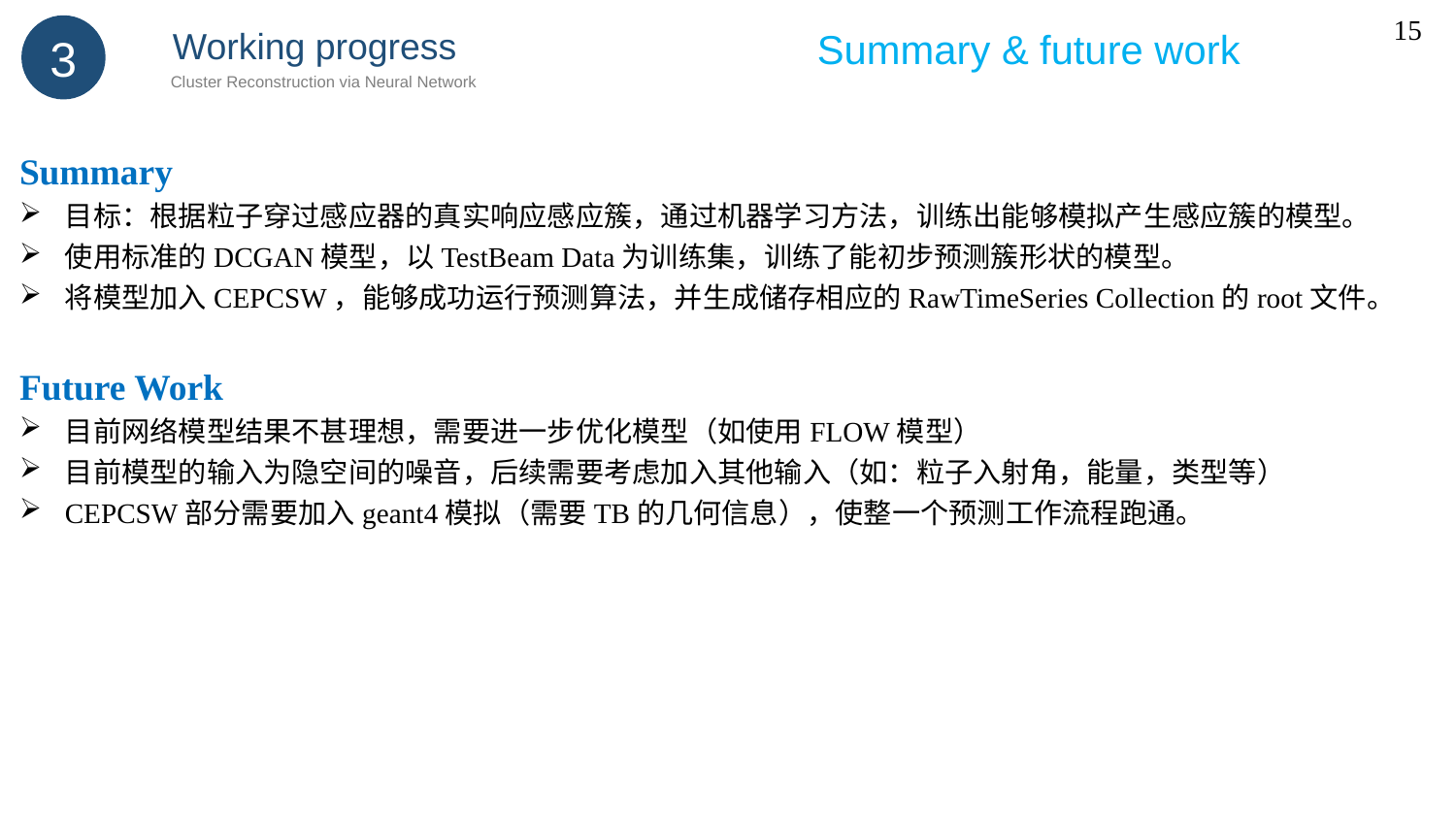

15
3
Working progress
Summary & future work
Cluster Reconstruction via Neural Network
Summary
目标：根据粒子穿过感应器的真实响应感应簇，通过机器学习方法，训练出能够模拟产生感应簇的模型。
使用标准的DCGAN模型，以TestBeam Data为训练集，训练了能初步预测簇形状的模型。
将模型加入CEPCSW，能够成功运行预测算法，并生成储存相应的RawTimeSeries Collection的root文件。

Future Work
目前网络模型结果不甚理想，需要进一步优化模型（如使用FLOW模型）
目前模型的输入为隐空间的噪音，后续需要考虑加入其他输入（如：粒子入射角，能量，类型等）
CEPCSW部分需要加入geant4模拟（需要TB的几何信息），使整一个预测工作流程跑通。